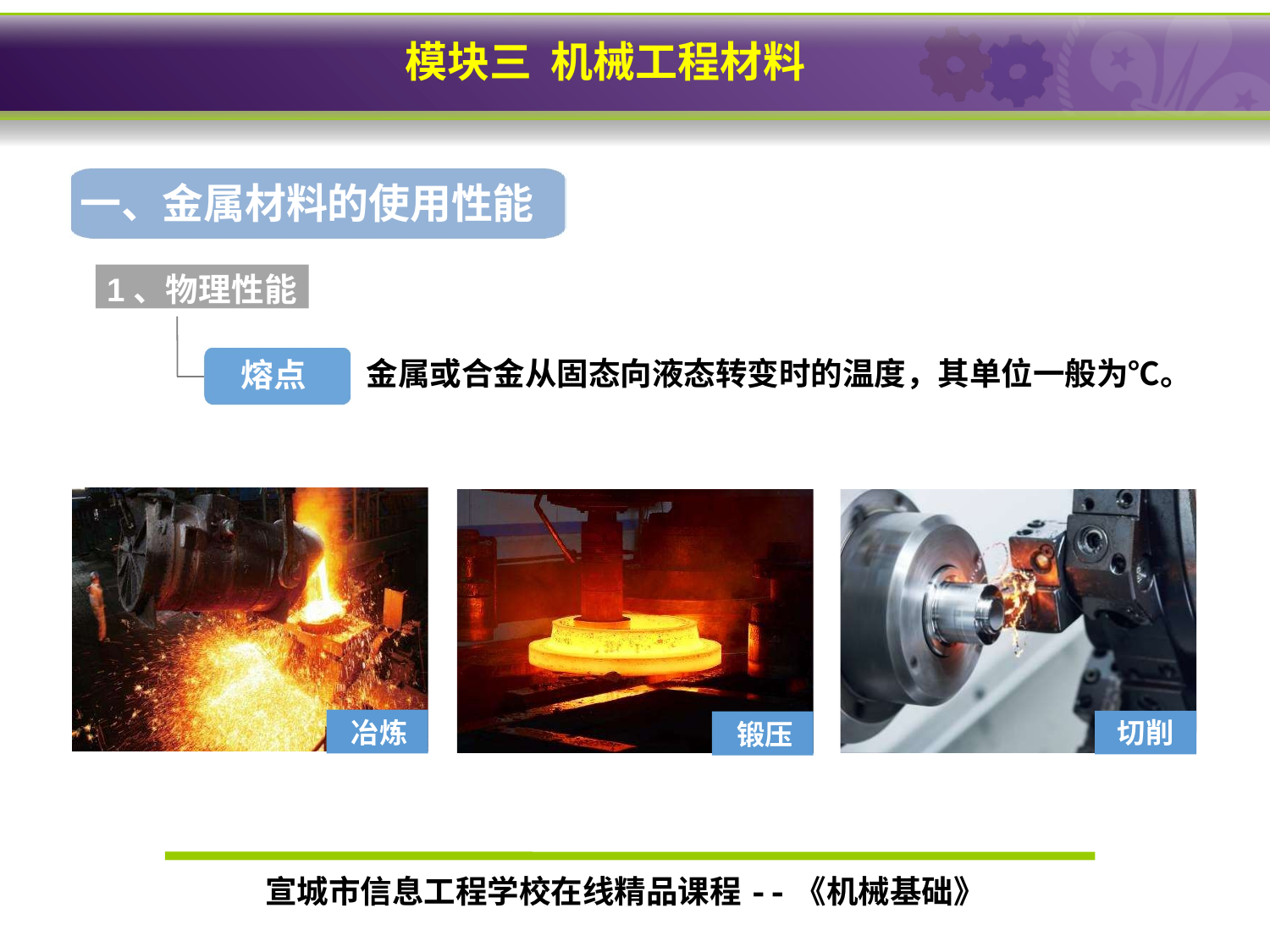

一、金属材料的使用性能
1、物理性能

金属或合金从固态向液态转变时的温度，其单位一般为℃。
熔点

切削
冶炼
锻压